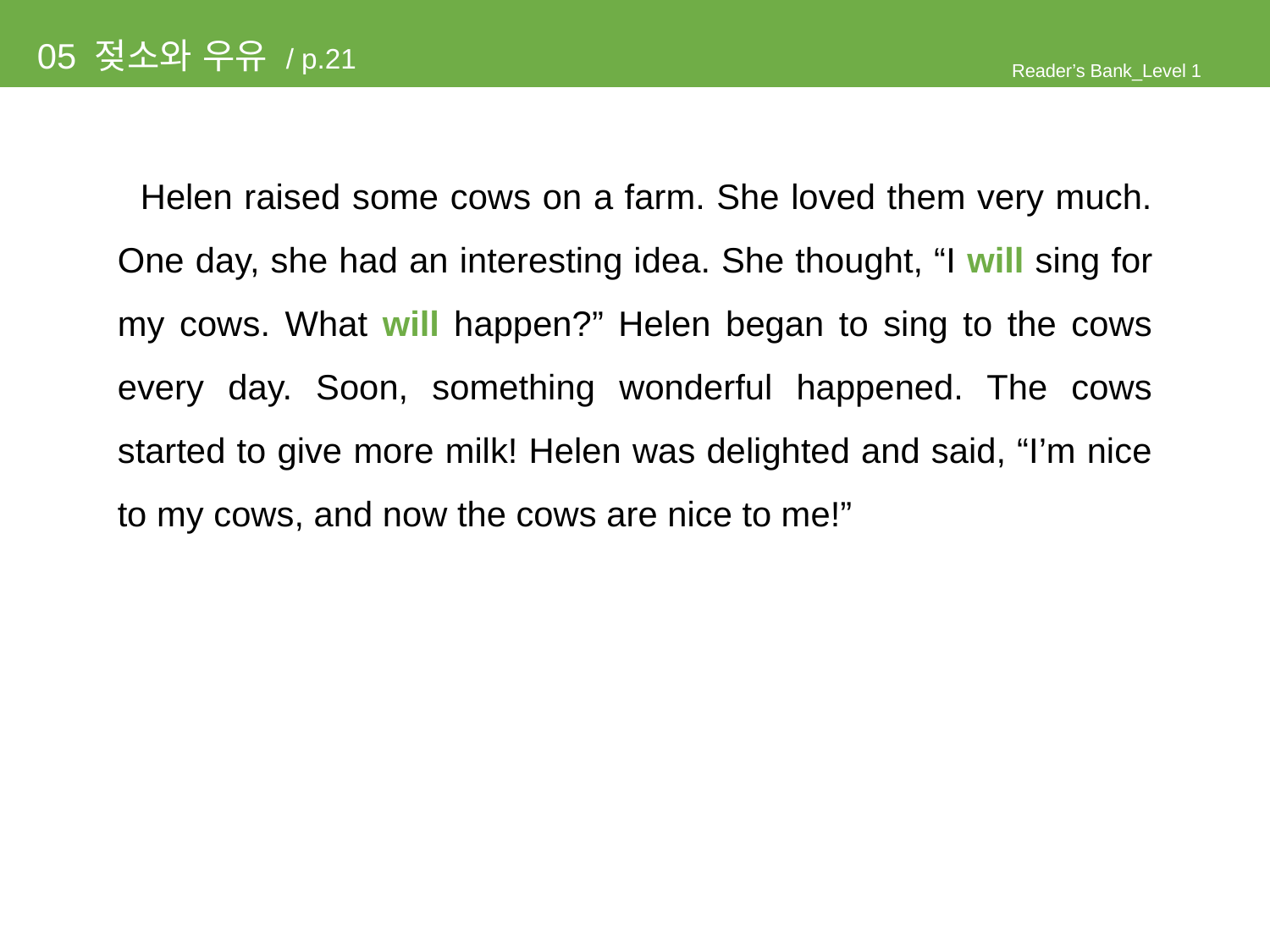

# 05 젖소와 우유 / p.21
Reader’s Bank_Level 1
  Helen raised some cows on a farm. She loved them very much. One day, she had an interesting idea. She thought, “I will sing for my cows. What will happen?” Helen began to sing to the cows every day. Soon, something wonderful happened. The cows started to give more milk! Helen was delighted and said, “I’m nice to my cows, and now the cows are nice to me!”